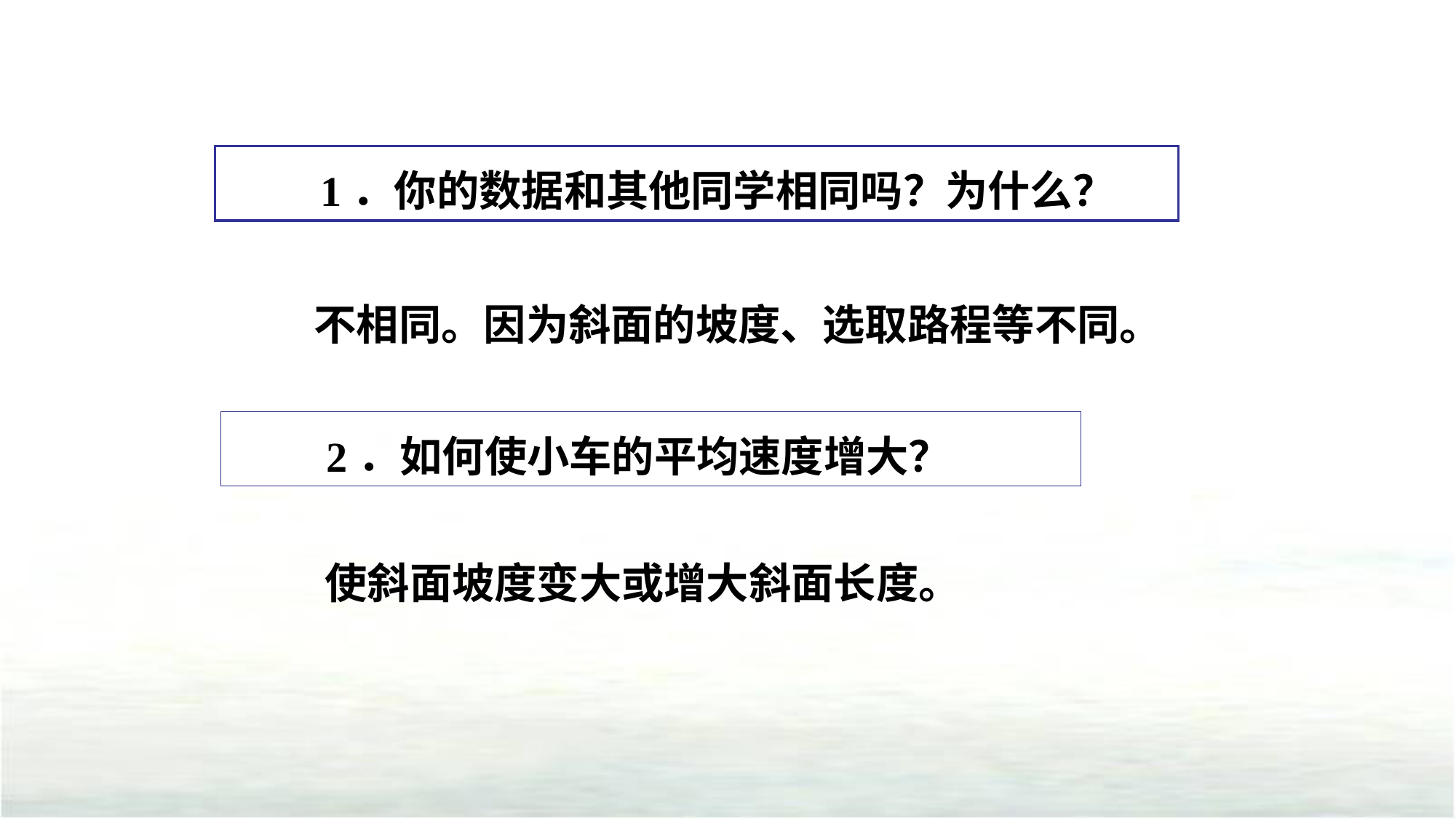

1．你的数据和其他同学相同吗？为什么？
不相同。因为斜面的坡度、选取路程等不同。
　　2．如何使小车的平均速度增大？
使斜面坡度变大或增大斜面长度。